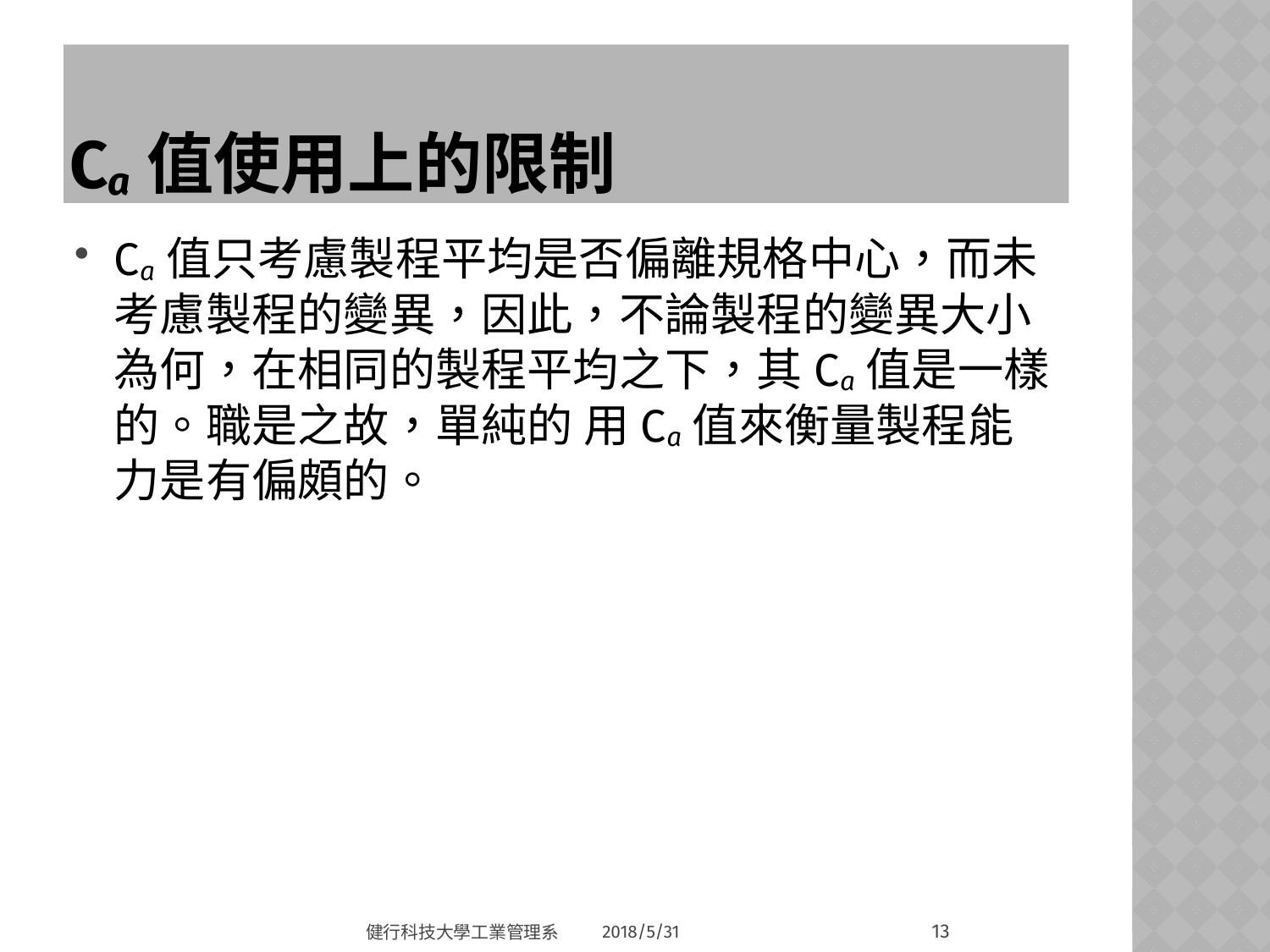

# Ca值使用上的限制
Ca值只考慮製程平均是否偏離規格中心，而未考慮製程的變異，因此，不論製程的變異大小為何，在相同的製程平均之下，其Ca值是一樣的。職是之故，單純的 用Ca值來衡量製程能力是有偏頗的。

13
健行科技大學工業管理系
2018/5/31